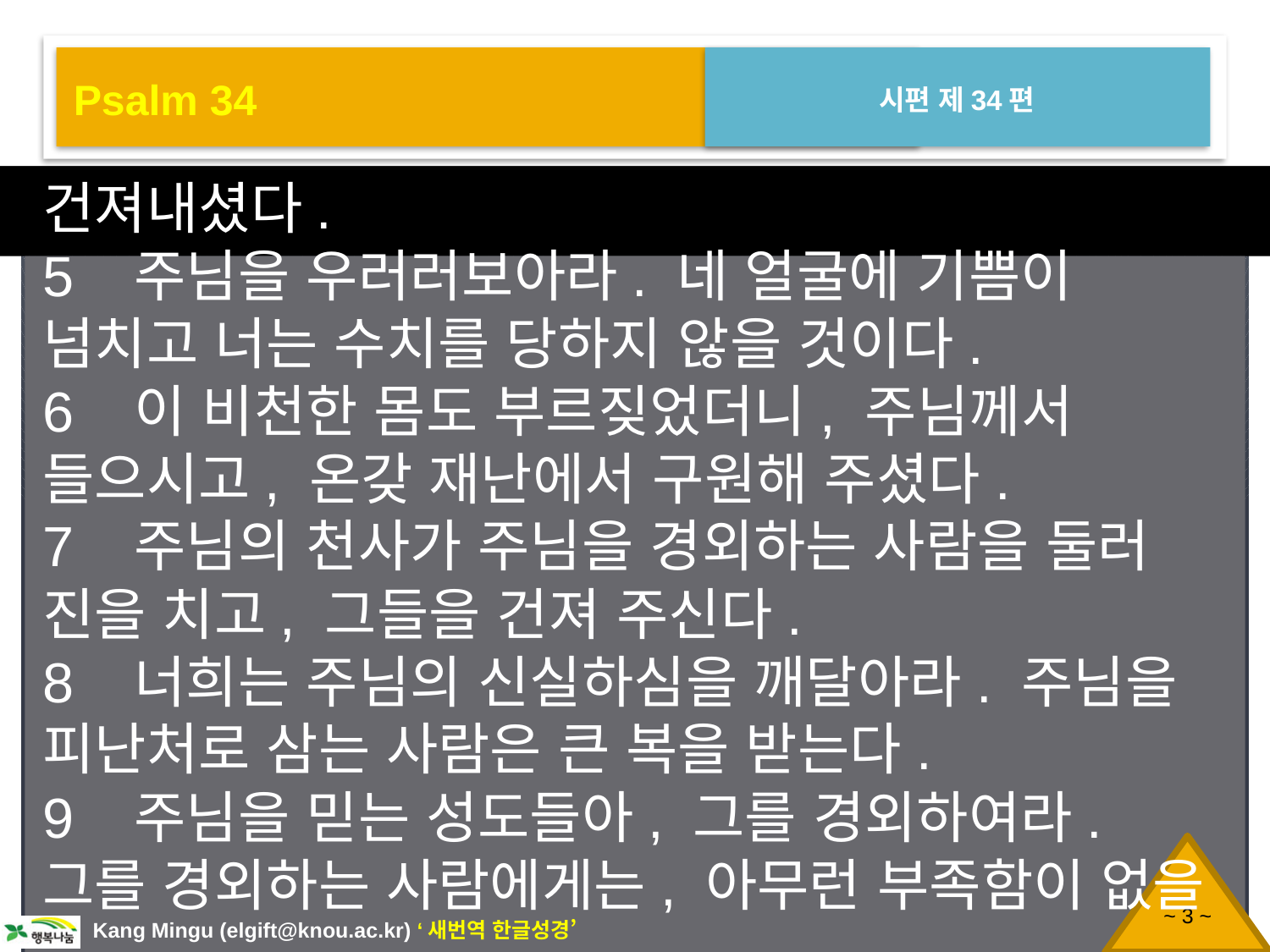

Psalm 34
시편 제34편
건져내셨다.
5   주님을 우러러보아라. 네 얼굴에 기쁨이 넘치고 너는 수치를 당하지 않을 것이다.
6   이 비천한 몸도 부르짖었더니, 주님께서 들으시고, 온갖 재난에서 구원해 주셨다.
7   주님의 천사가 주님을 경외하는 사람을 둘러 진을 치고, 그들을 건져 주신다.
8   너희는 주님의 신실하심을 깨달아라. 주님을 피난처로 삼는 사람은 큰 복을 받는다.
9   주님을 믿는 성도들아, 그를 경외하여라. 그를 경외하는 사람에게는, 아무런 부족함이 없을